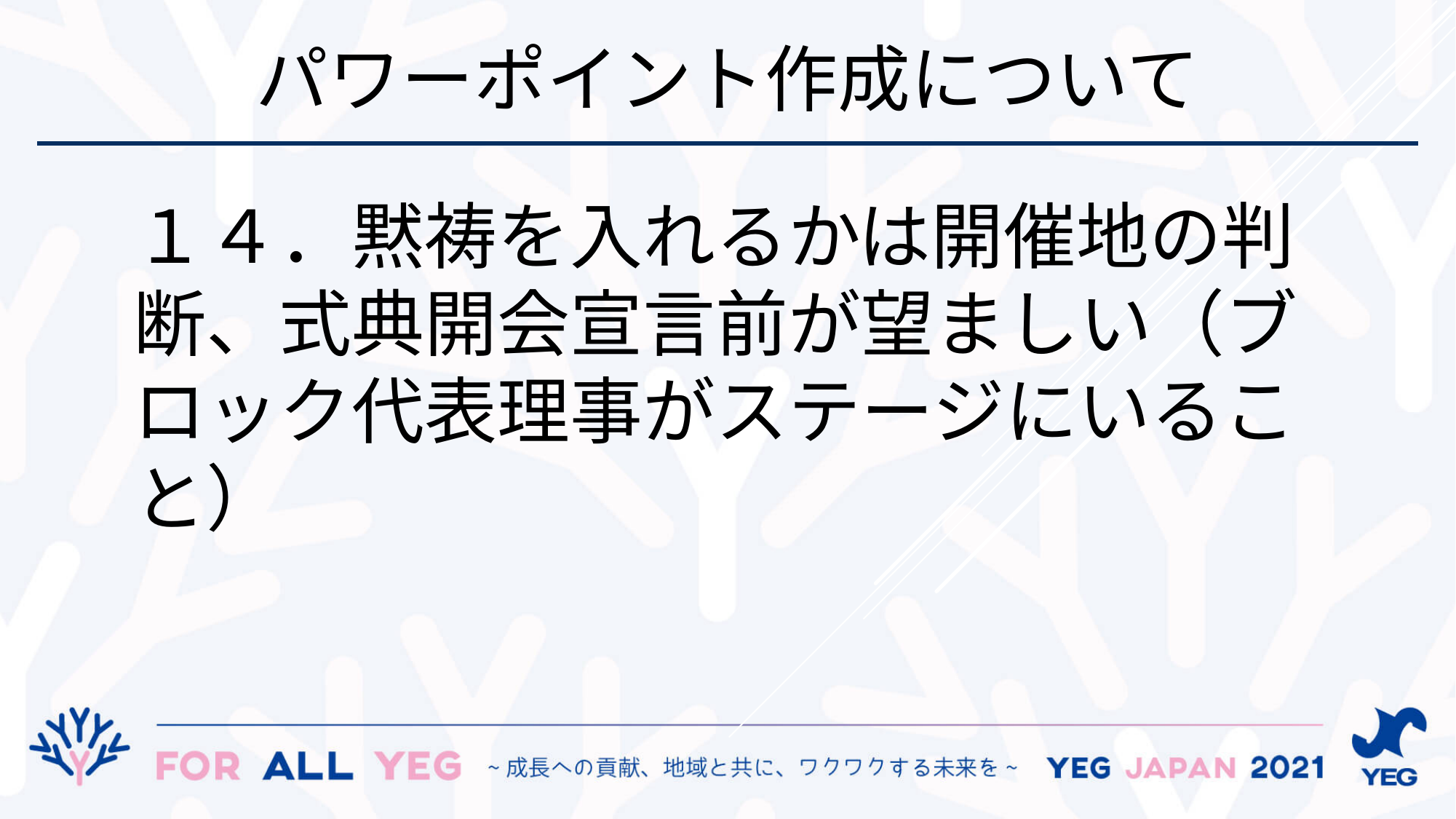

パワーポイント作成について
１４．黙祷を入れるかは開催地の判断、式典開会宣言前が望ましい（ブロック代表理事がステージにいること）